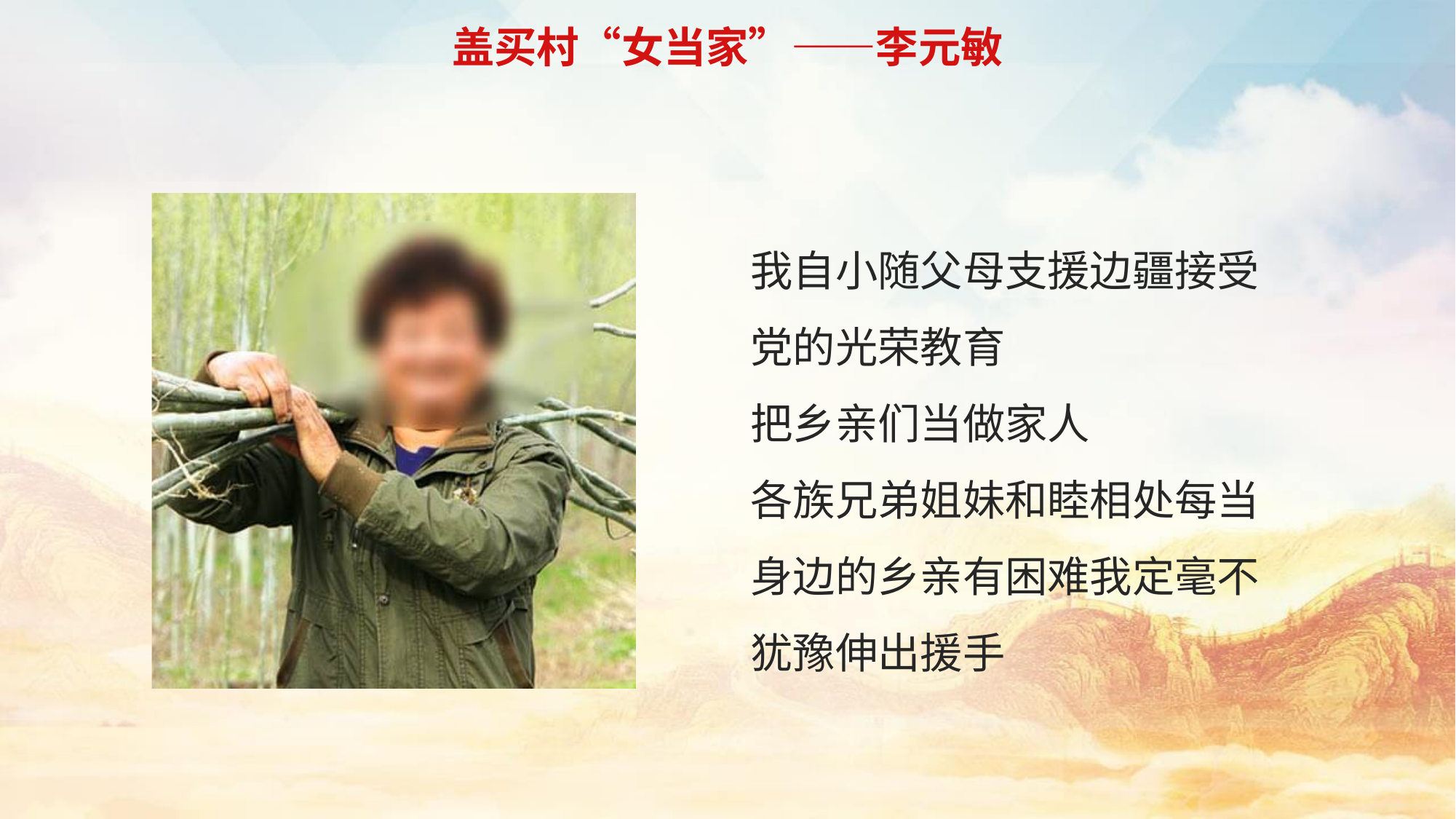

盖买村“女当家”——李元敏

我自小随父母支援边疆接受党的光荣教育
把乡亲们当做家人
各族兄弟姐妹和睦相处每当身边的乡亲有困难我定毫不犹豫伸出援手